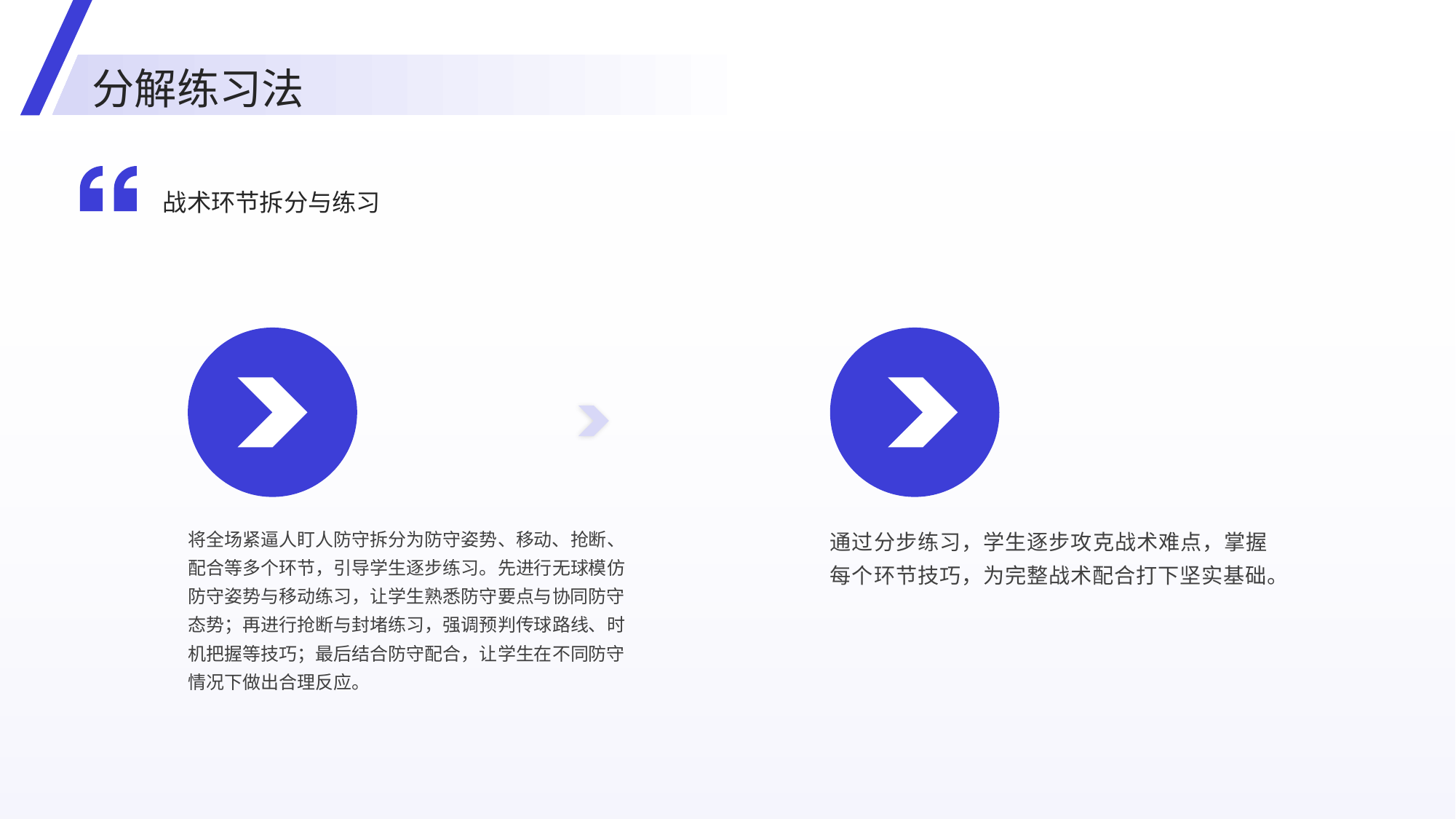

分解练习法

战术环节拆分与练习

将全场紧逼人盯人防守拆分为防守姿势、移动、抢断、配合等多个环节，引导学生逐步练习。先进行无球模仿防守姿势与移动练习，让学生熟悉防守要点与协同防守态势；再进行抢断与封堵练习，强调预判传球路线、时机把握等技巧；最后结合防守配合，让学生在不同防守情况下做出合理反应。
通过分步练习，学生逐步攻克战术难点，掌握每个环节技巧，为完整战术配合打下坚实基础。